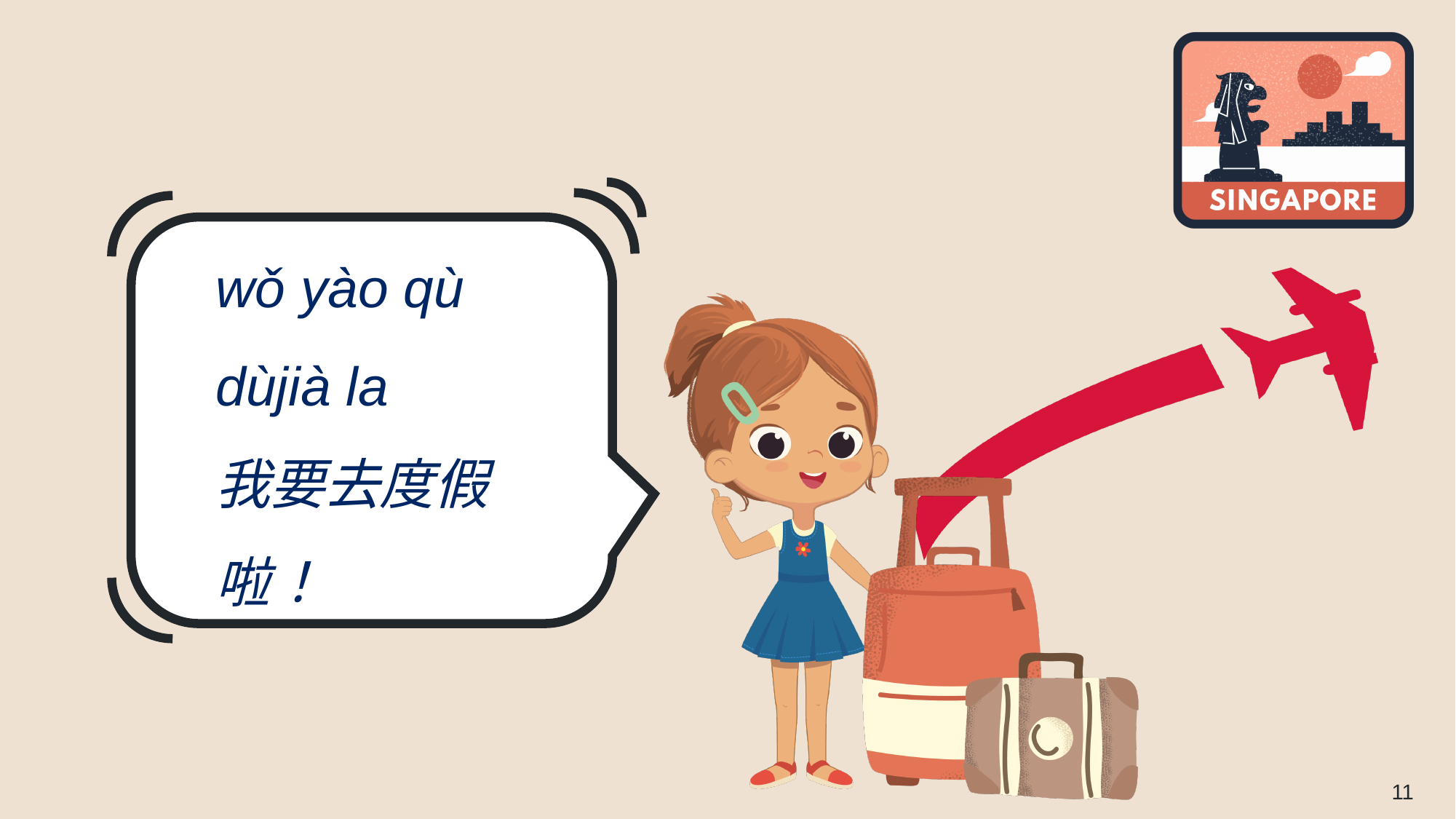

# wǒ yào qù dùjià la 我要去度假啦！

11